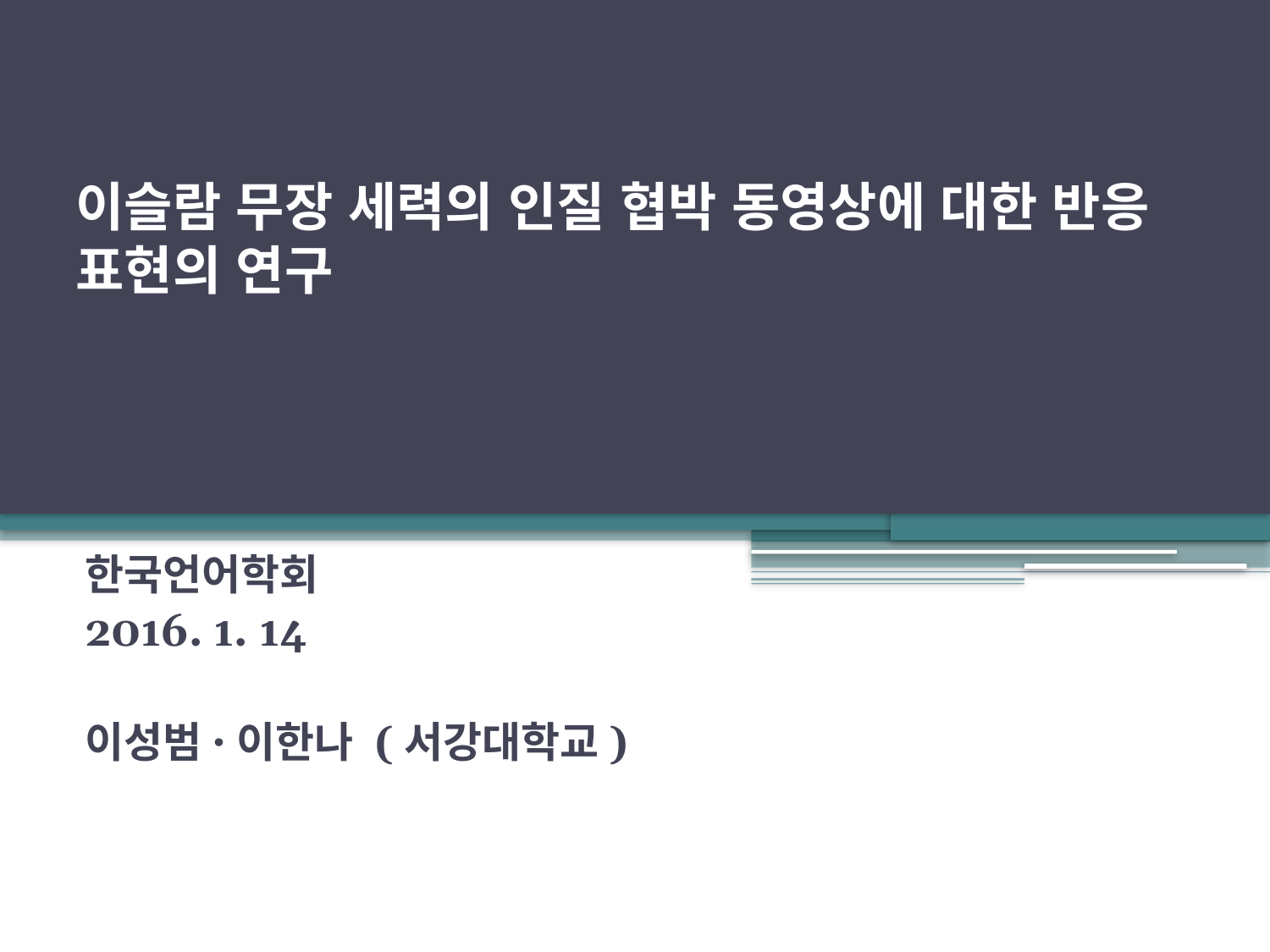

# 이슬람 무장 세력의 인질 협박 동영상에 대한 반응 표현의 연구
한국언어학회
2016. 1. 14

이성범·이한나 (서강대학교)